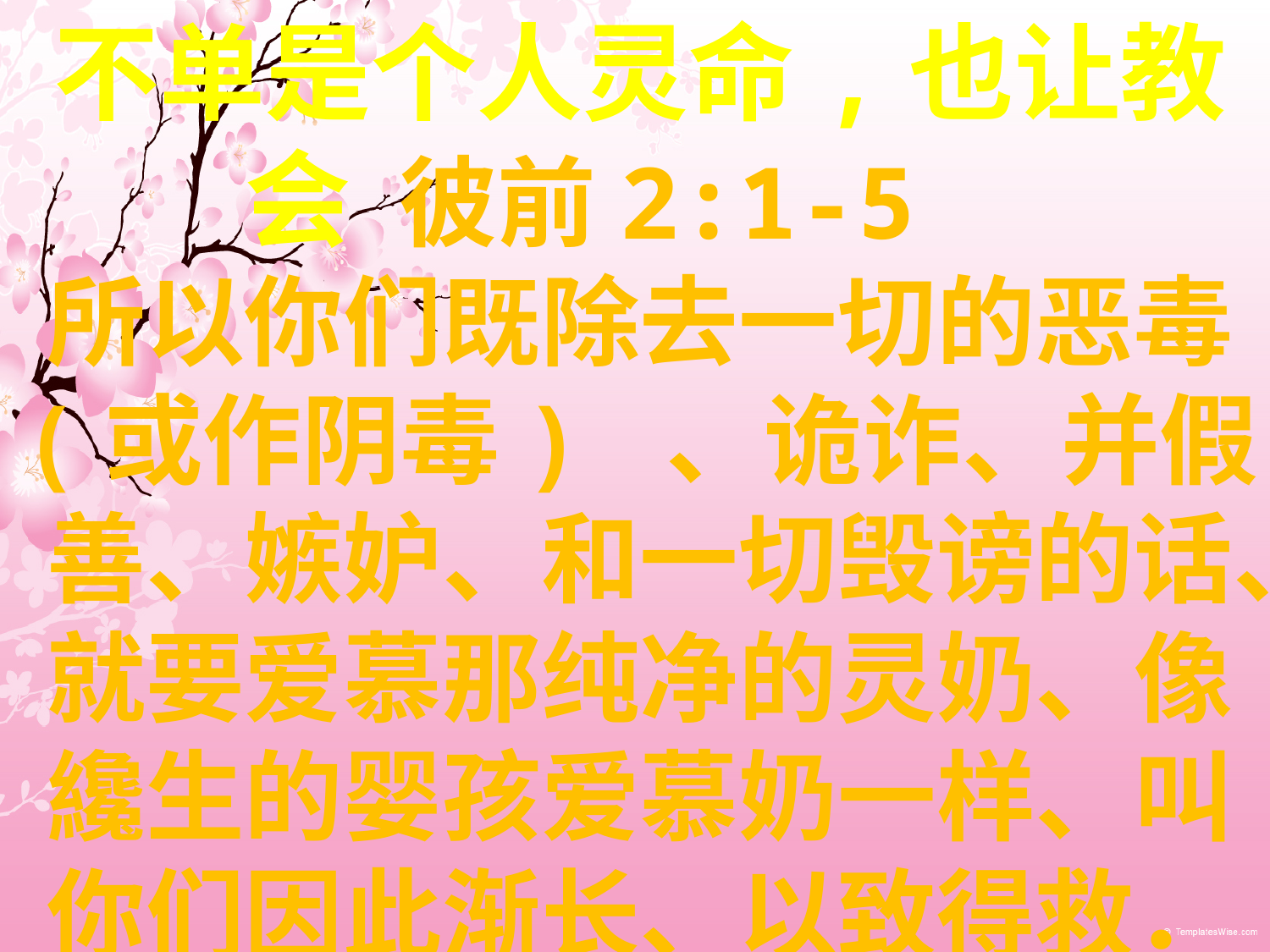

不单是个人灵命,也让教会  彼前2:1-5
所以你们既除去一切的恶毒 (或作阴毒) 、诡诈、并假善、嫉妒、和一切毁谤的话、就要爱慕那纯净的灵奶、像纔生的婴孩爱慕奶一样、叫你们因此渐长、以致得救．